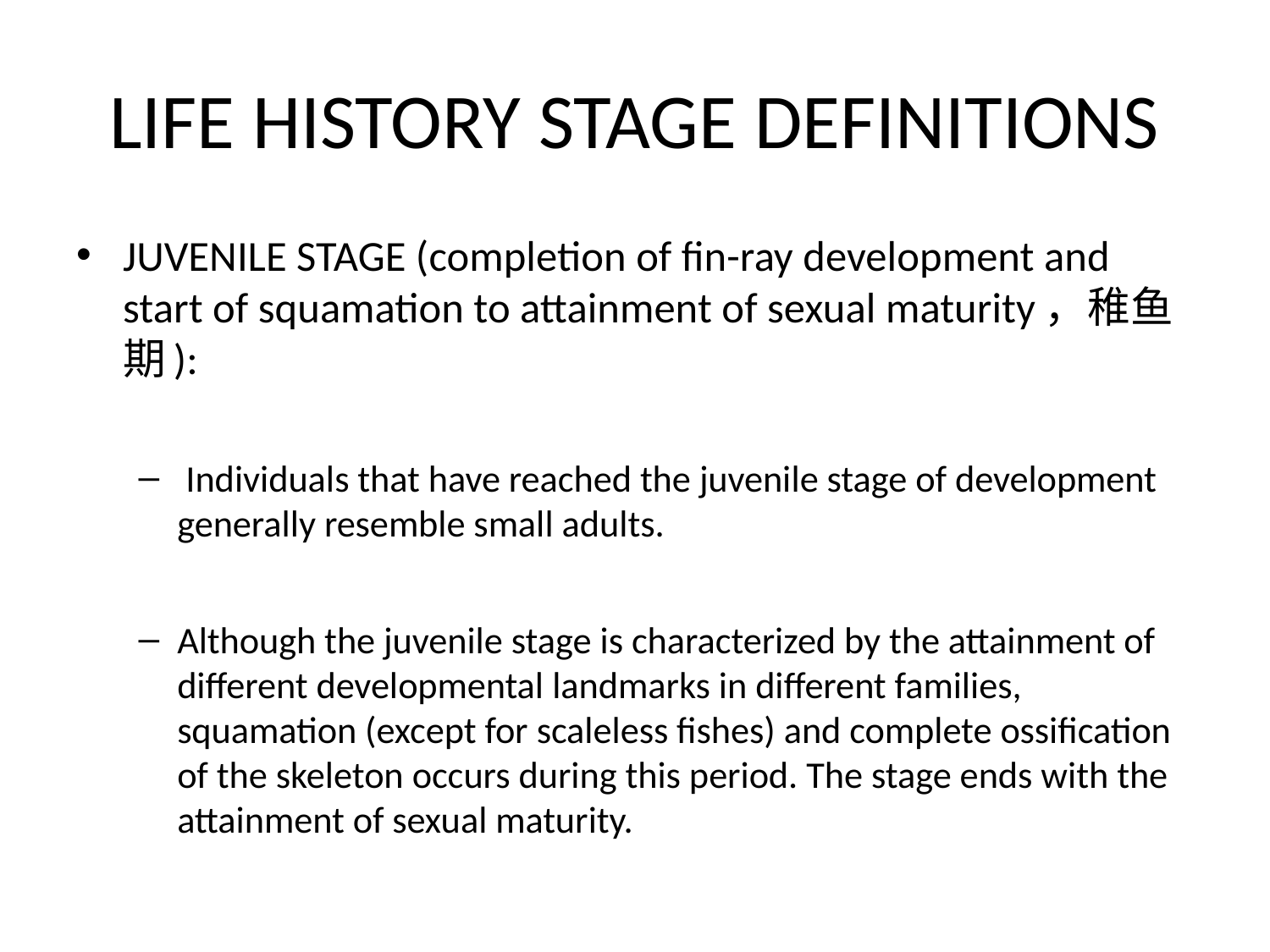

# LIFE HISTORY STAGE DEFINITIONS
JUVENILE STAGE (completion of fin-ray development and start of squamation to attainment of sexual maturity，稚鱼期):
 Individuals that have reached the juvenile stage of development generally resemble small adults.
Although the juvenile stage is characterized by the attainment of different developmental landmarks in different families, squamation (except for scaleless fishes) and complete ossification of the skeleton occurs during this period. The stage ends with the attainment of sexual maturity.